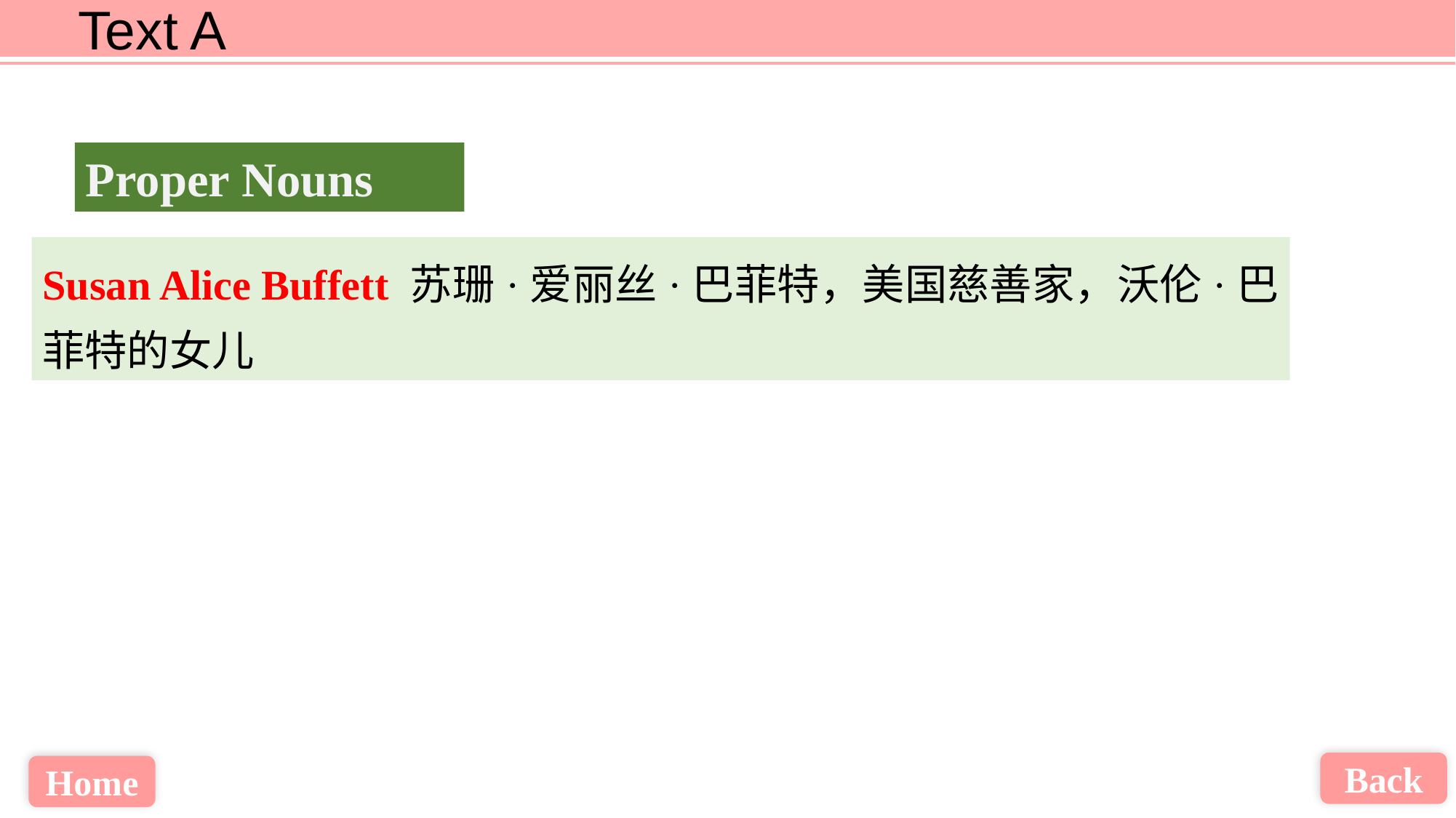

Proper Nouns
Susan Alice Buffett 苏珊·爱丽丝·巴菲特，美国慈善家，沃伦·巴菲特的女儿
Back